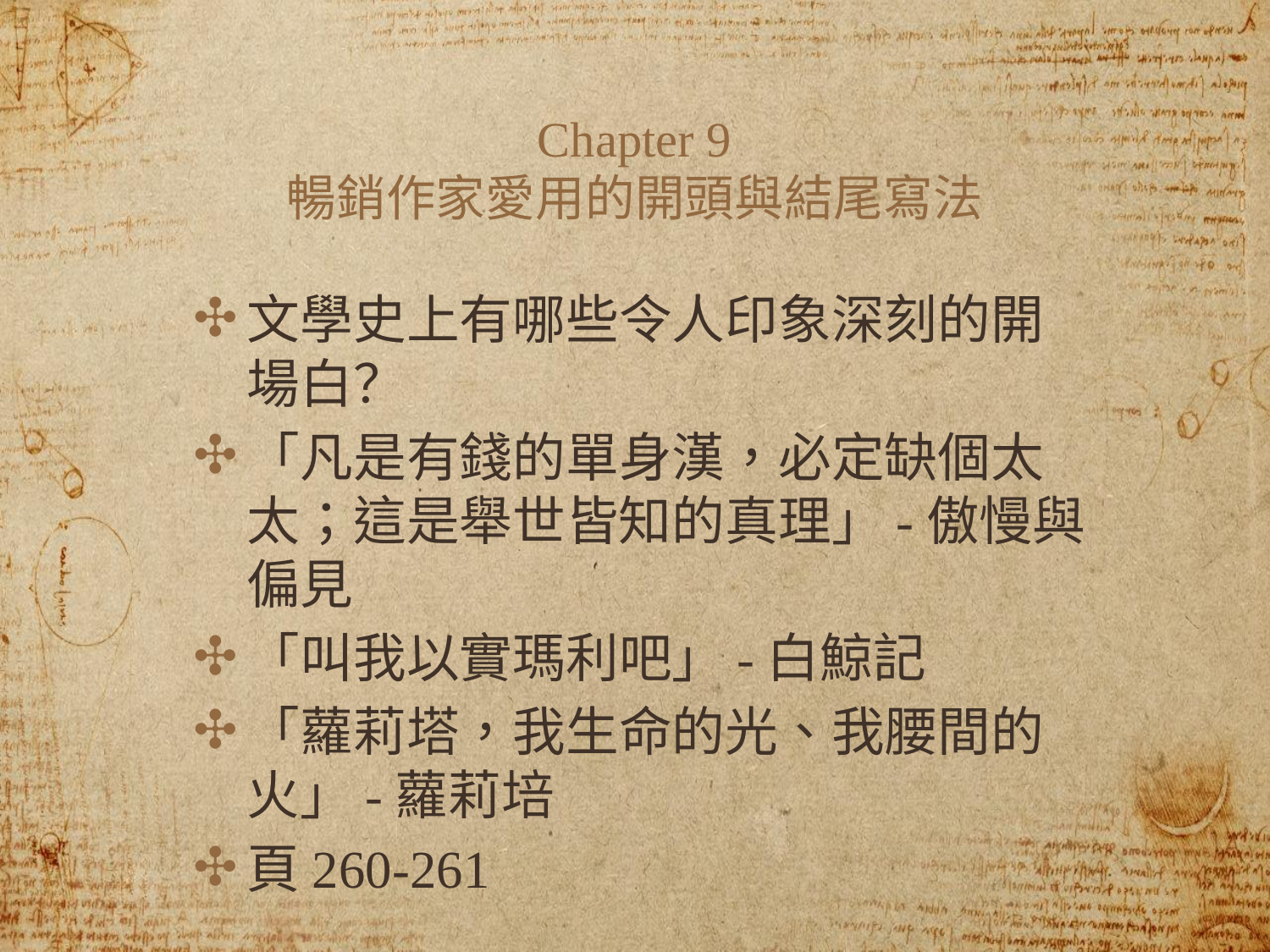

# Chapter 9
暢銷作家愛用的開頭與結尾寫法
文學史上有哪些令人印象深刻的開場白？
「凡是有錢的單身漢，必定缺個太太；這是舉世皆知的真理」-傲慢與偏見
「叫我以實瑪利吧」-白鯨記
「蘿莉塔，我生命的光、我腰間的火」-蘿莉培
頁260-261